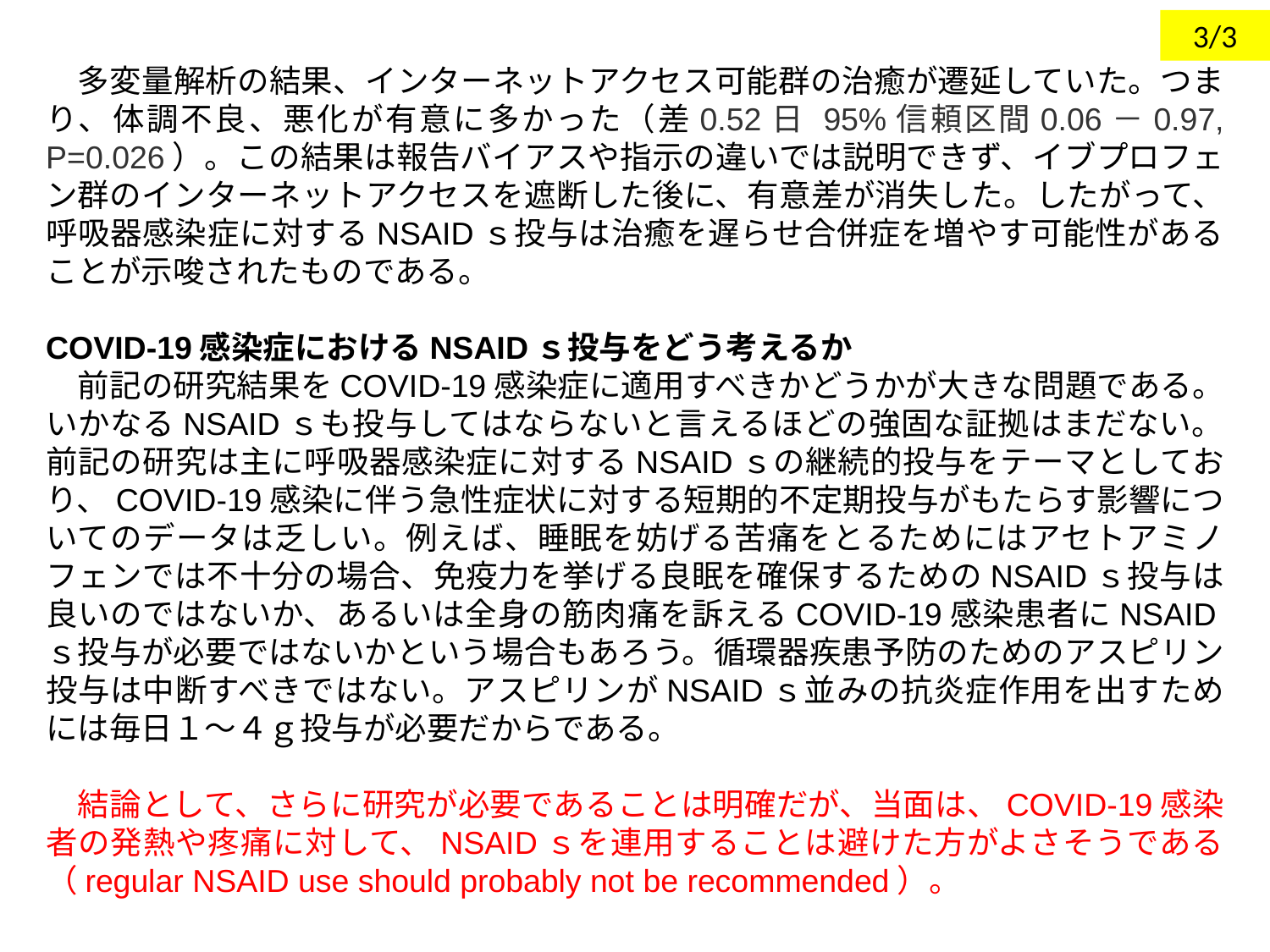

3/3
　多変量解析の結果、インターネットアクセス可能群の治癒が遷延していた。つまり、体調不良、悪化が有意に多かった（差0.52日 95%信頼区間0.06－0.97, P=0.026）。この結果は報告バイアスや指示の違いでは説明できず、イブプロフェン群のインターネットアクセスを遮断した後に、有意差が消失した。したがって、呼吸器感染症に対するNSAIDｓ投与は治癒を遅らせ合併症を増やす可能性があることが示唆されたものである。

COVID-19感染症におけるNSAIDｓ投与をどう考えるか
　前記の研究結果をCOVID-19感染症に適用すべきかどうかが大きな問題である。いかなるNSAIDｓも投与してはならないと言えるほどの強固な証拠はまだない。前記の研究は主に呼吸器感染症に対するNSAIDｓの継続的投与をテーマとしており、COVID-19感染に伴う急性症状に対する短期的不定期投与がもたらす影響についてのデータは乏しい。例えば、睡眠を妨げる苦痛をとるためにはアセトアミノフェンでは不十分の場合、免疫力を挙げる良眠を確保するためのNSAIDｓ投与は良いのではないか、あるいは全身の筋肉痛を訴えるCOVID-19感染患者にNSAIDｓ投与が必要ではないかという場合もあろう。循環器疾患予防のためのアスピリン投与は中断すべきではない。アスピリンがNSAIDｓ並みの抗炎症作用を出すためには毎日１～４ｇ投与が必要だからである。

　結論として、さらに研究が必要であることは明確だが、当面は、COVID-19感染者の発熱や疼痛に対して、NSAIDｓを連用することは避けた方がよさそうである（regular NSAID use should probably not be recommended）。